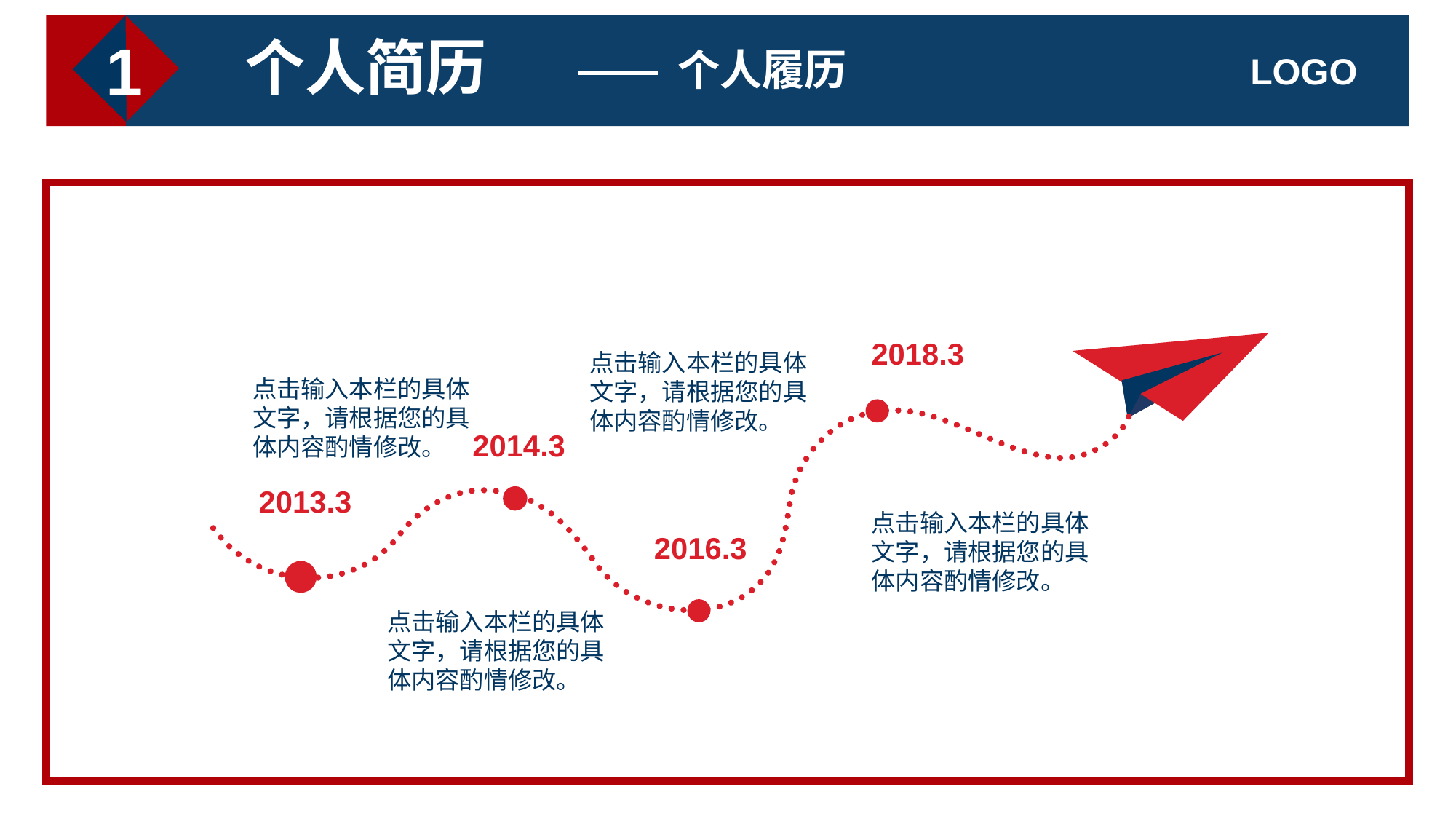

1

个人简历
个人履历

2018.3
点击输入本栏的具体文字，请根据您的具体内容酌情修改。
点击输入本栏的具体文字，请根据您的具体内容酌情修改。

2014.3
2013.3

点击输入本栏的具体文字，请根据您的具体内容酌情修改。
2016.3

点击输入本栏的具体文字，请根据您的具体内容酌情修改。